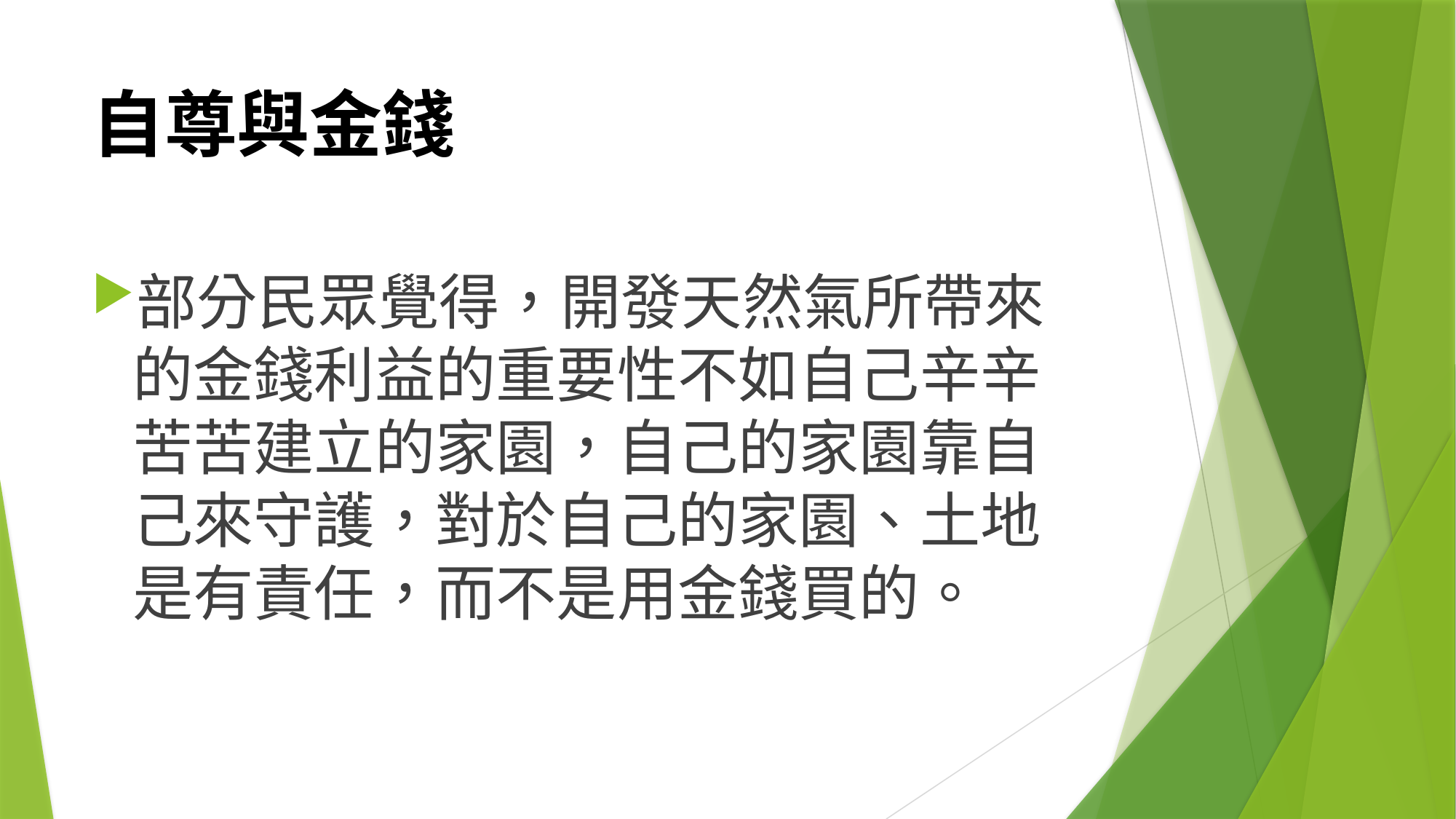

# 自尊與金錢
部分民眾覺得，開發天然氣所帶來的金錢利益的重要性不如自己辛辛苦苦建立的家園，自己的家園靠自己來守護，對於自己的家園、土地是有責任，而不是用金錢買的。